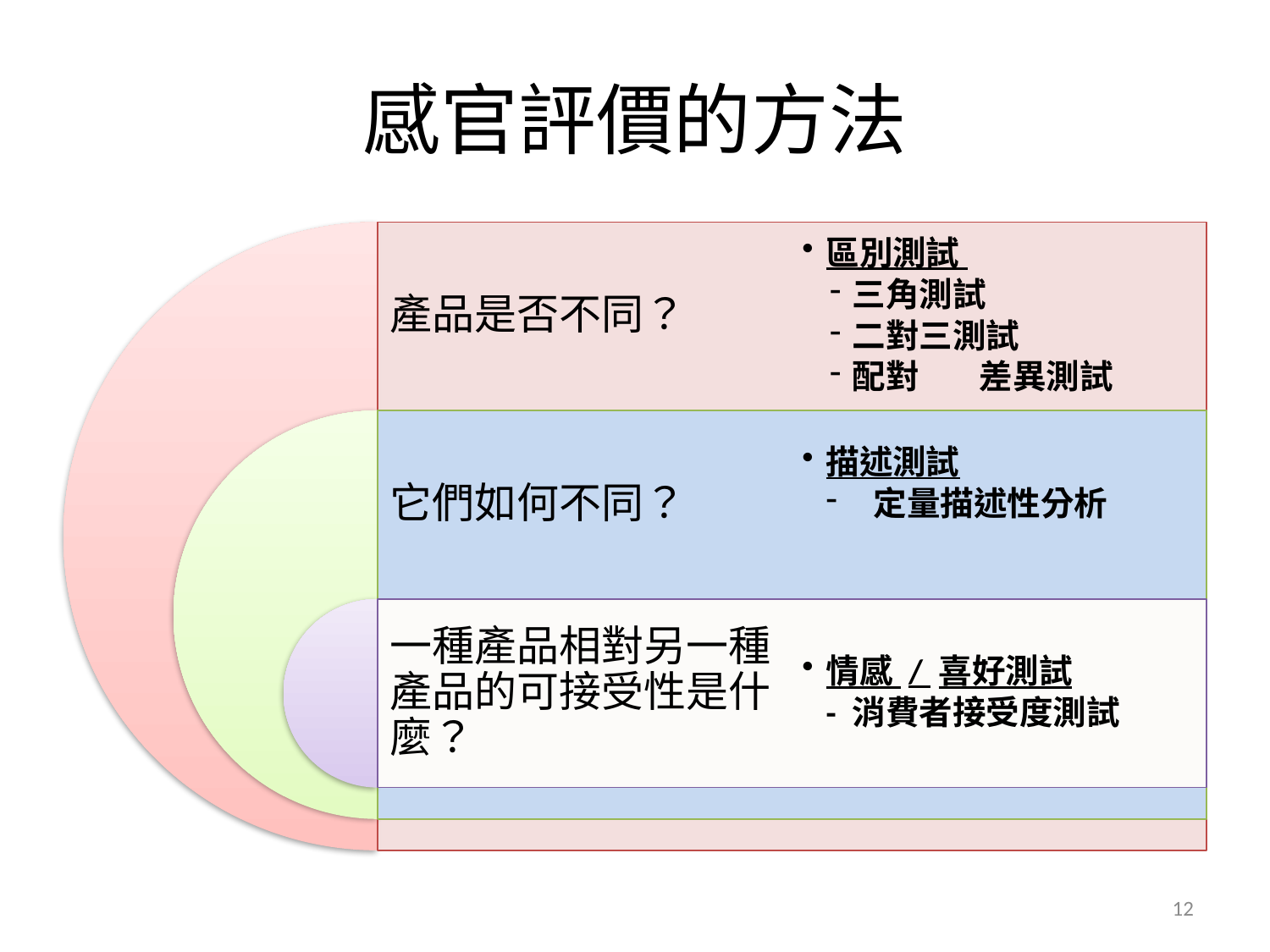

# 感官評價的方法

產品是否不同？
區別測試
三角測試
二對三測試
配對	差異測試

它們如何不同？
描述測試
定量描述性分析

一種產品相對另一種產品的可接受性是什麼？
情感 / 喜好測試
-	消費者接受度測試
12